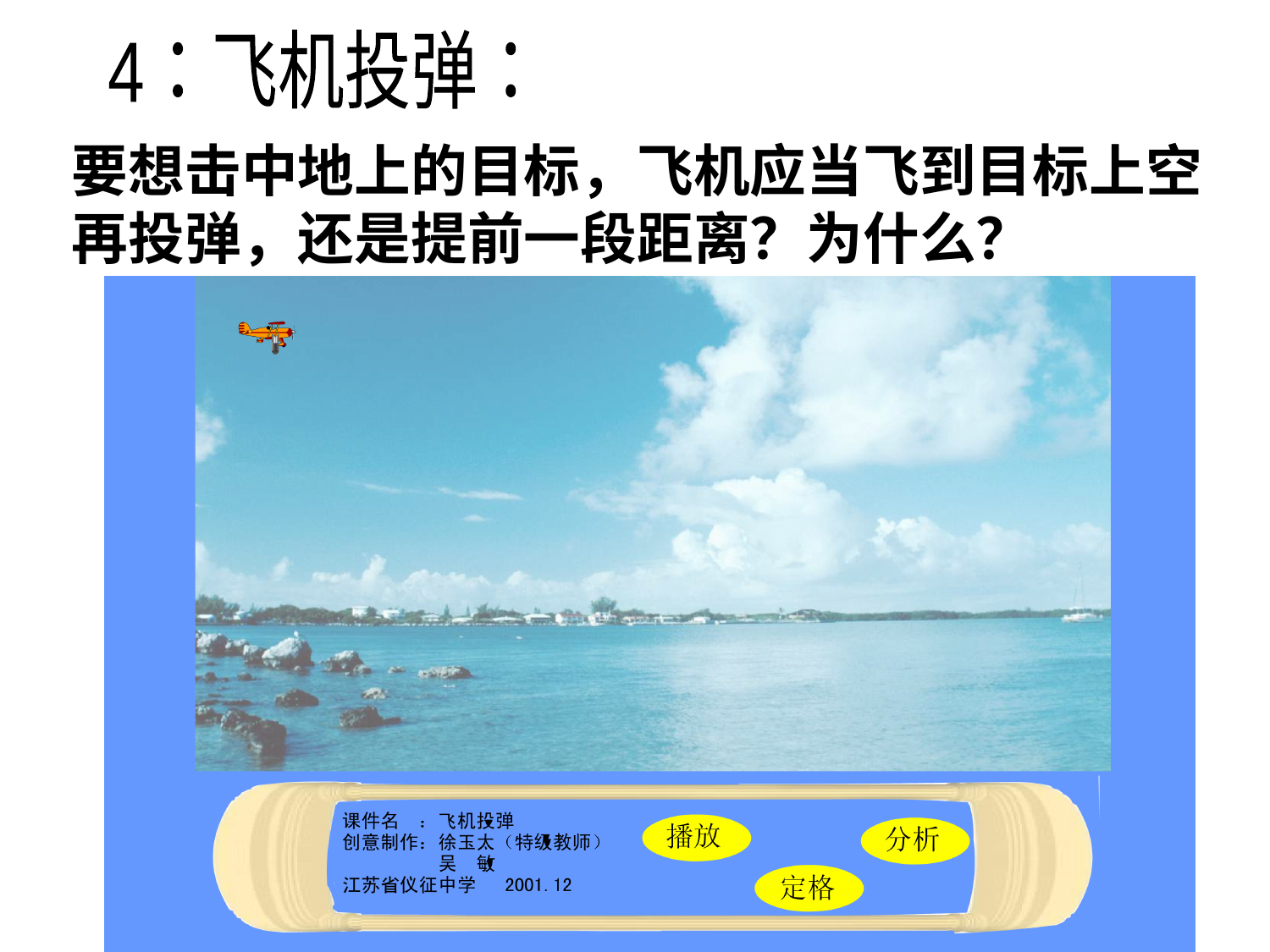

4：飞机投弹：
要想击中地上的目标，飞机应当飞到目标上空再投弹，还是提前一段距离？为什么？